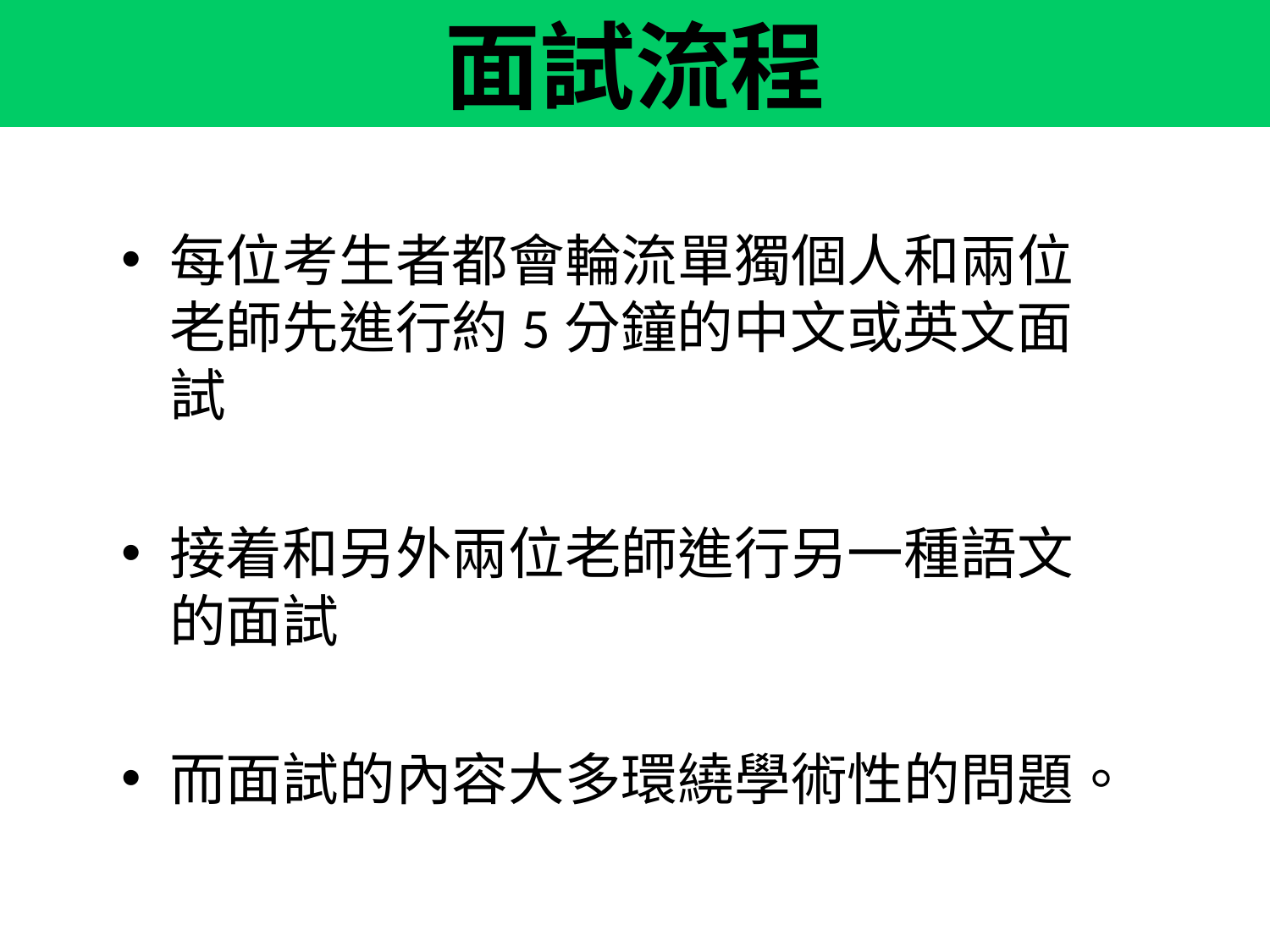

面試流程
每位考生者都會輪流單獨個人和兩位老師先進行約5分鐘的中文或英文面試

接着和另外兩位老師進行另一種語文的面試

而面試的內容大多環繞學術性的問題。